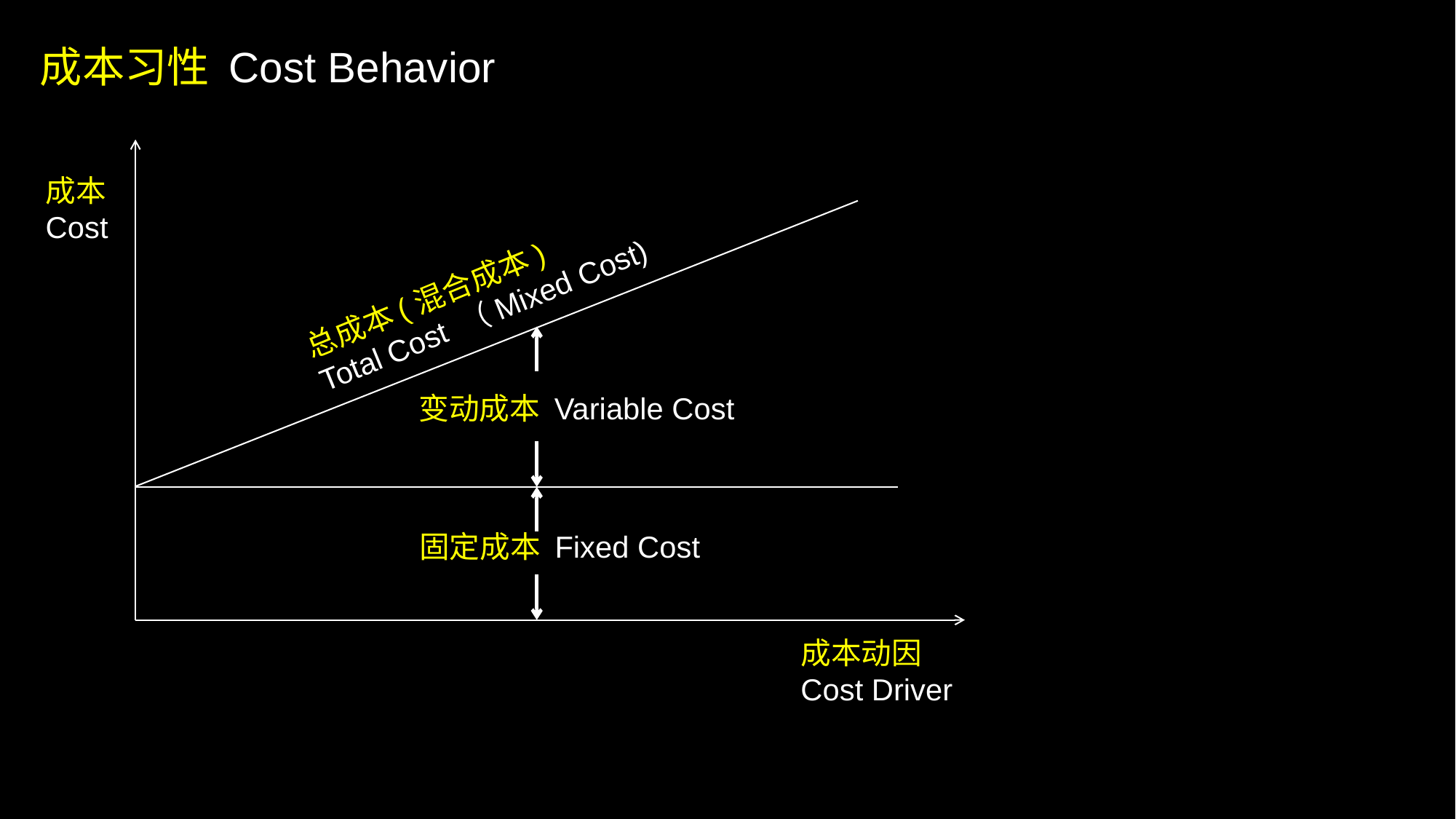

成本习性 Cost Behavior
成本
Cost
总成本(混合成本)
Total Cost （Mixed Cost)
变动成本 Variable Cost
固定成本 Fixed Cost
成本动因
Cost Driver